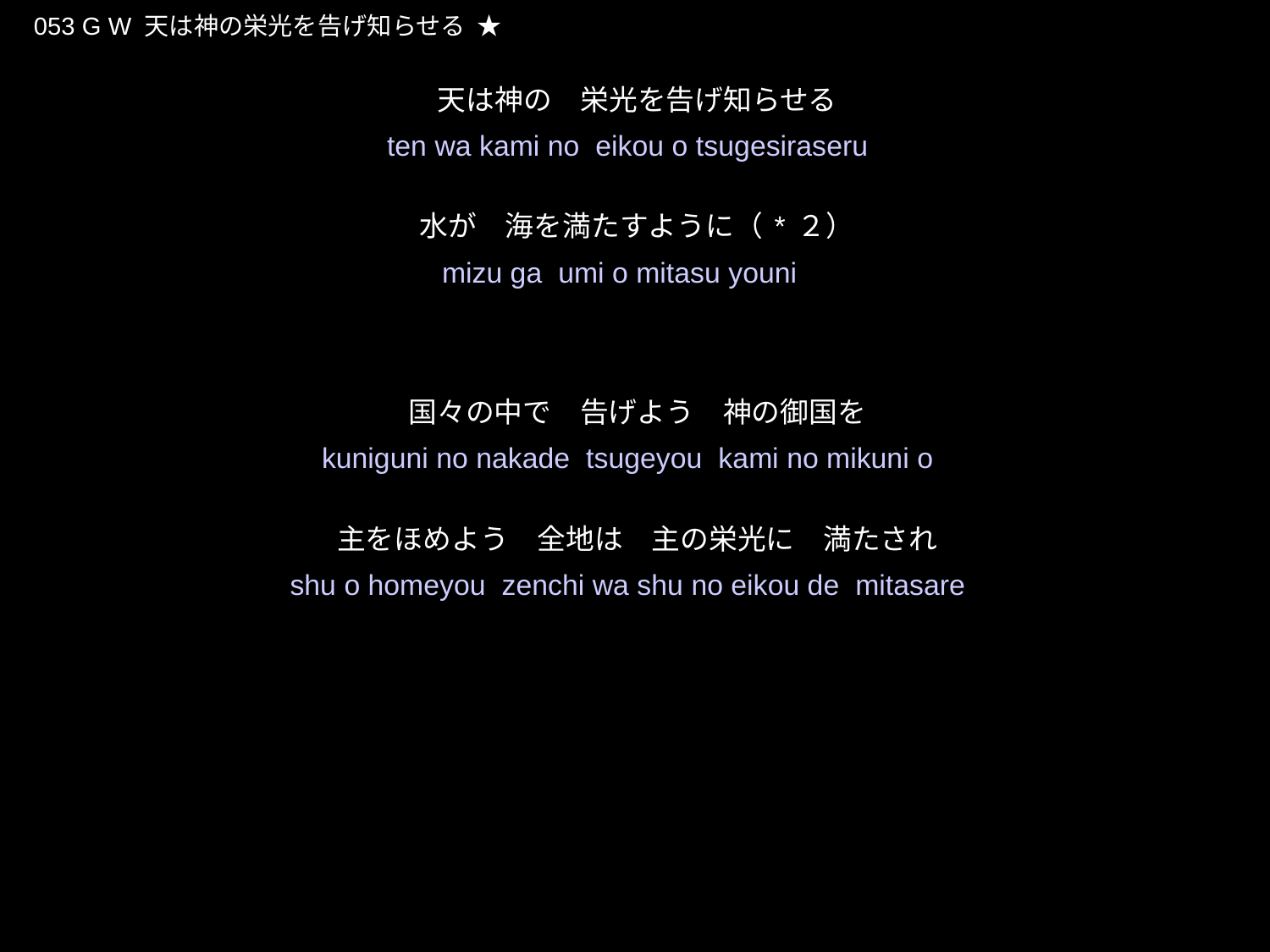

てんはかみのえいこうをつげしらせる
★W
053 G W 天は神の栄光を告げ知らせる  ★
天は神の　栄光を告げ知らせる
水が　海を満たすように（*２）
国々の中で　告げよう　神の御国を
主をほめよう　全地は　主の栄光に　満たされ
★３
ten wa kami no  eikou o tsugesiraseru
mizu ga  umi o mitasu youni
kuniguni no nakade  tsugeyou  kami no mikuni o
shu o homeyou  zenchi wa shu no eikou de  mitasare